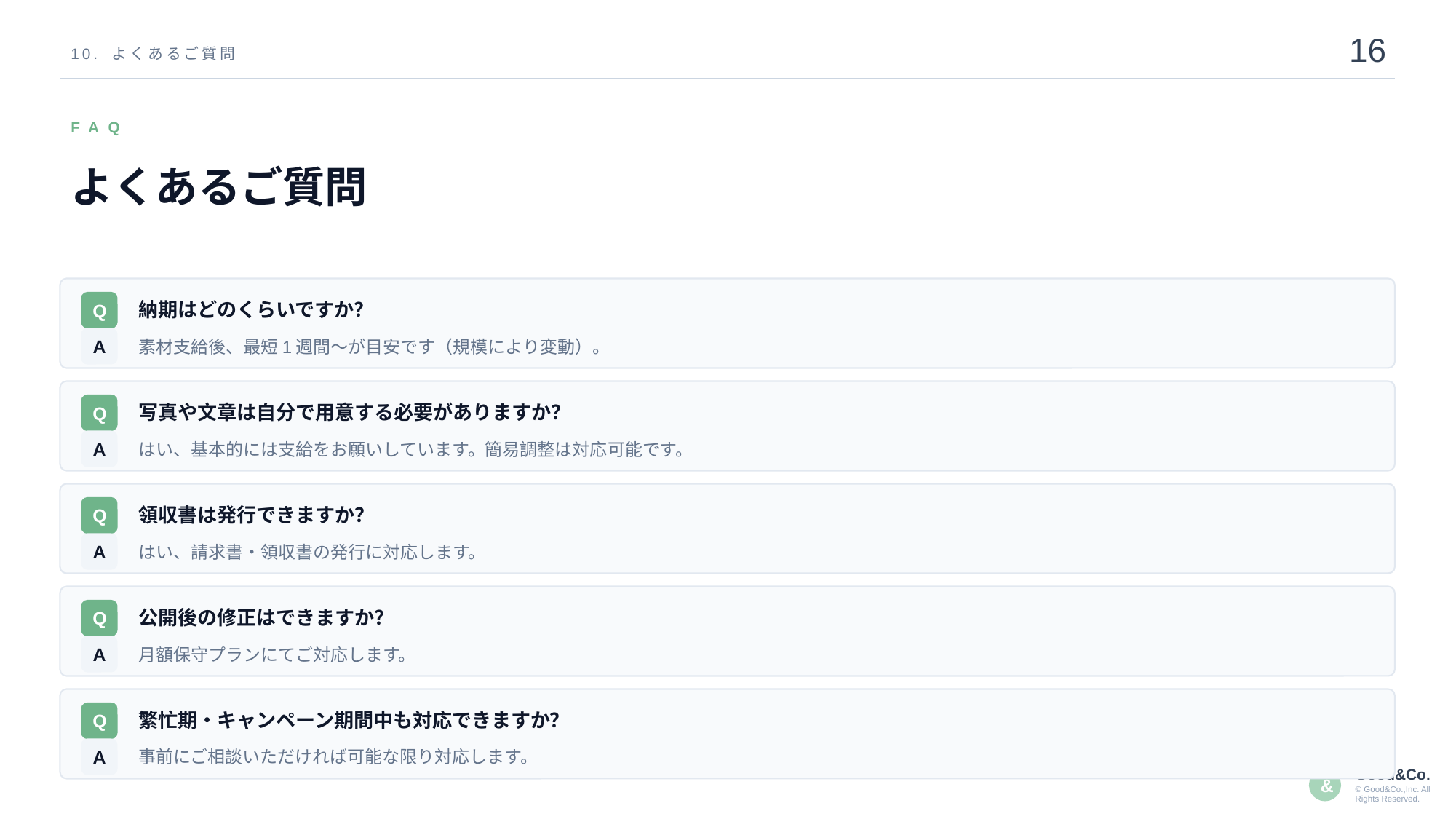

16
10. よくあるご質問

FAQ
よくあるご質問

納期はどのくらいですか？

Q
素材支給後、最短1週間〜が目安です（規模により変動）。

A

写真や文章は自分で用意する必要がありますか？

Q
はい、基本的には支給をお願いしています。簡易調整は対応可能です。

A

領収書は発行できますか？

Q
はい、請求書・領収書の発行に対応します。

A

公開後の修正はできますか？

Q
月額保守プランにてご対応します。

A

繁忙期・キャンペーン期間中も対応できますか？

Q
事前にご相談いただければ可能な限り対応します。

A
Good&Co.

&
© Good&Co.,Inc. All Rights Reserved.